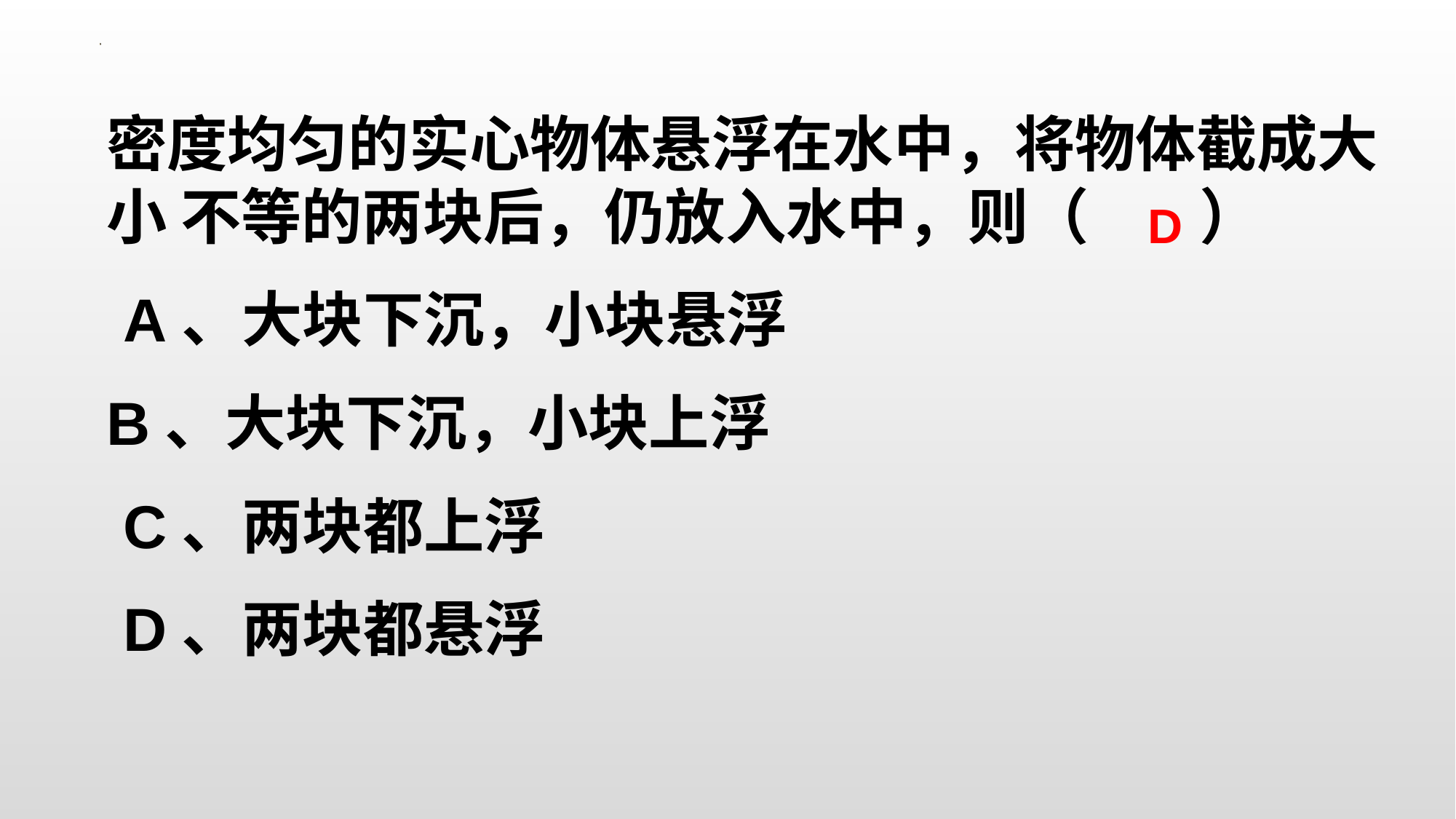

密度均匀的实心物体悬浮在水中，将物体截成大小 不等的两块后，仍放入水中，则（        ）
 A、大块下沉，小块悬浮
B、大块下沉，小块上浮
 C、两块都上浮
 D、两块都悬浮

D